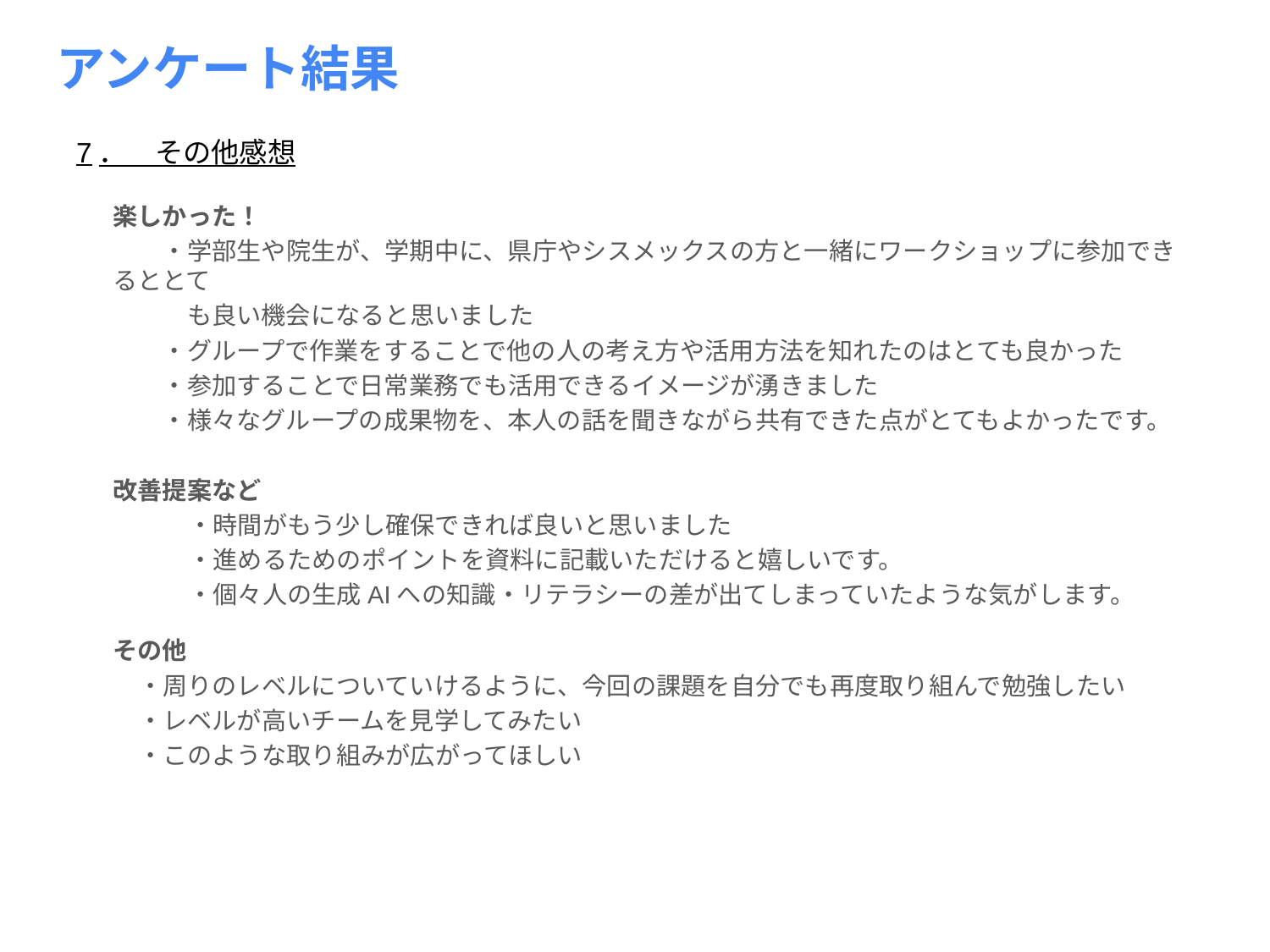

# アンケート結果
7．　その他感想
楽しかった！
　　・学部生や院生が、学期中に、県庁やシスメックスの方と一緒にワークショップに参加できるととて
　　　も良い機会になると思いました
　　・グループで作業をすることで他の人の考え方や活用方法を知れたのはとても良かった
　　・参加することで日常業務でも活用できるイメージが湧きました
　　・様々なグループの成果物を、本人の話を聞きながら共有できた点がとてもよかったです。

改善提案など
・時間がもう少し確保できれば良いと思いました
・進めるためのポイントを資料に記載いただけると嬉しいです。
・個々人の生成AIへの知識・リテラシーの差が出てしまっていたような気がします。
その他
・周りのレベルについていけるように、今回の課題を自分でも再度取り組んで勉強したい
・レベルが高いチームを見学してみたい
・このような取り組みが広がってほしい